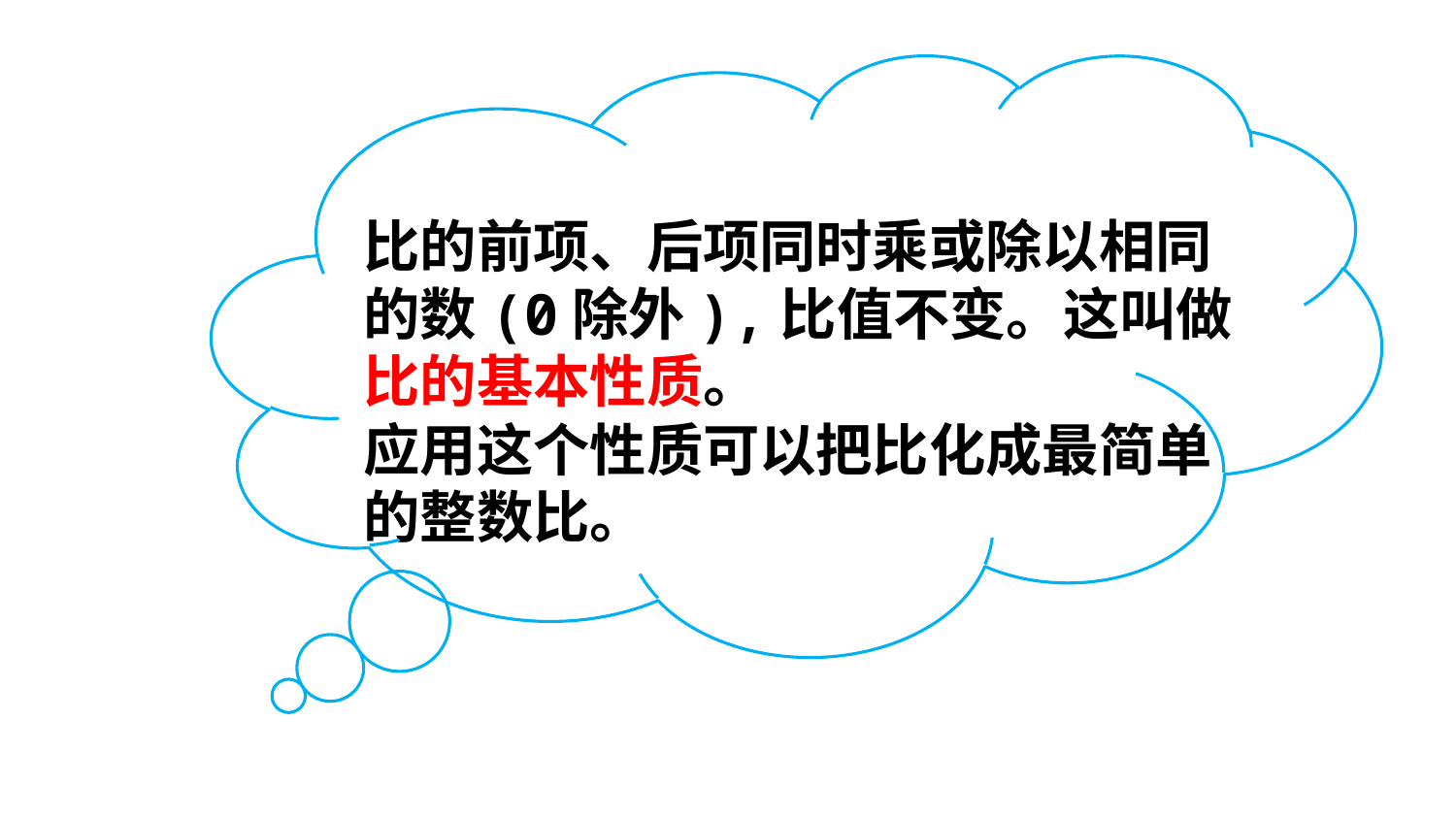

比的前项、后项同时乘或除以相同的数(0除外),比值不变。这叫做比的基本性质。
应用这个性质可以把比化成最简单的整数比。